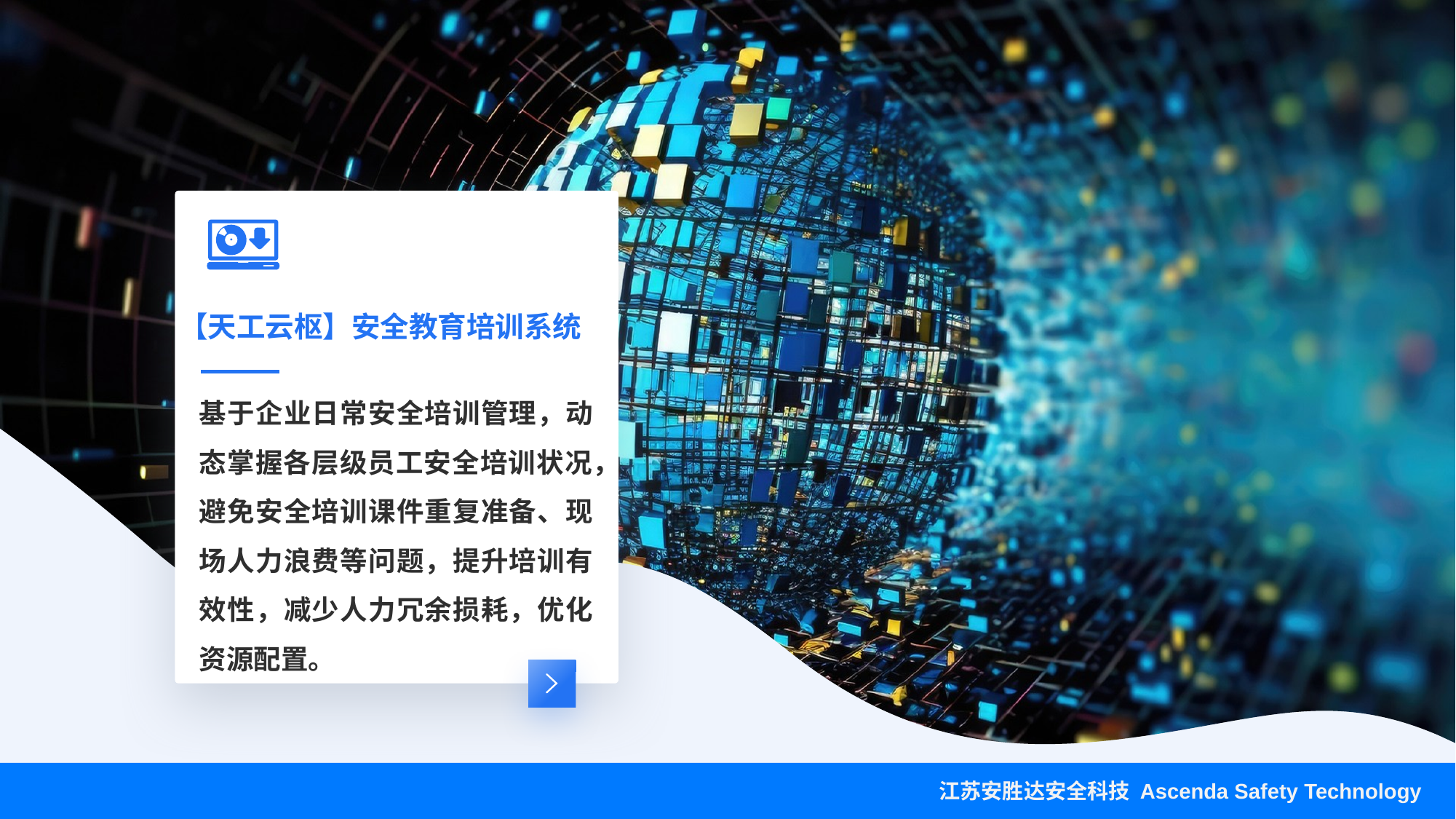

【天工云枢】安全教育培训系统
基于企业日常安全培训管理，动态掌握各层级员工安全培训状况，避免安全培训课件重复准备、现场人力浪费等问题，提升培训有效性，减少人力冗余损耗，优化资源配置。